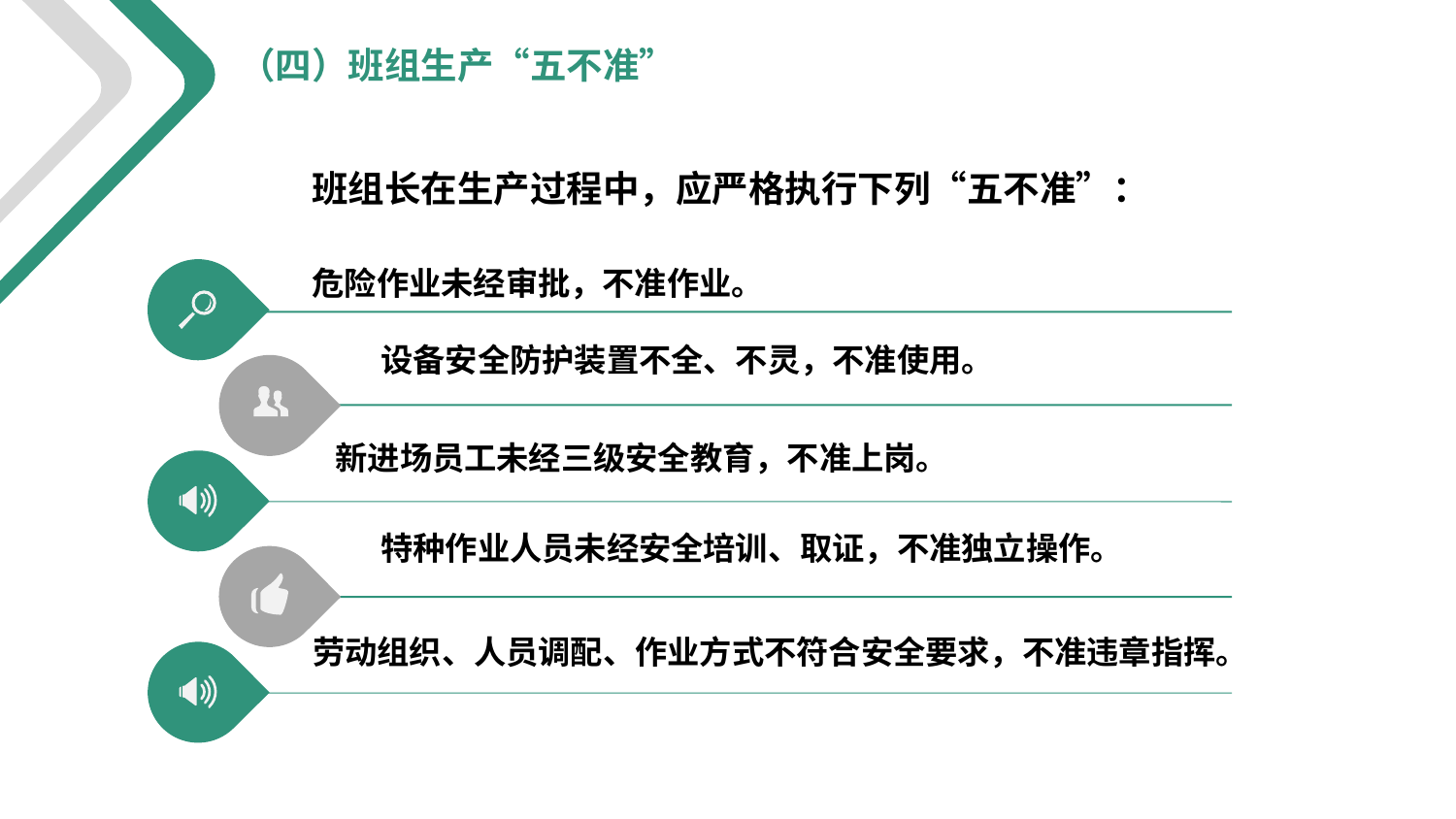

（四）班组生产“五不准”
班组长在生产过程中，应严格执行下列“五不准”：
危险作业未经审批，不准作业。

设备安全防护装置不全、不灵，不准使用。

新进场员工未经三级安全教育，不准上岗。

特种作业人员未经安全培训、取证，不准独立操作。

劳动组织、人员调配、作业方式不符合安全要求，不准违章指挥。